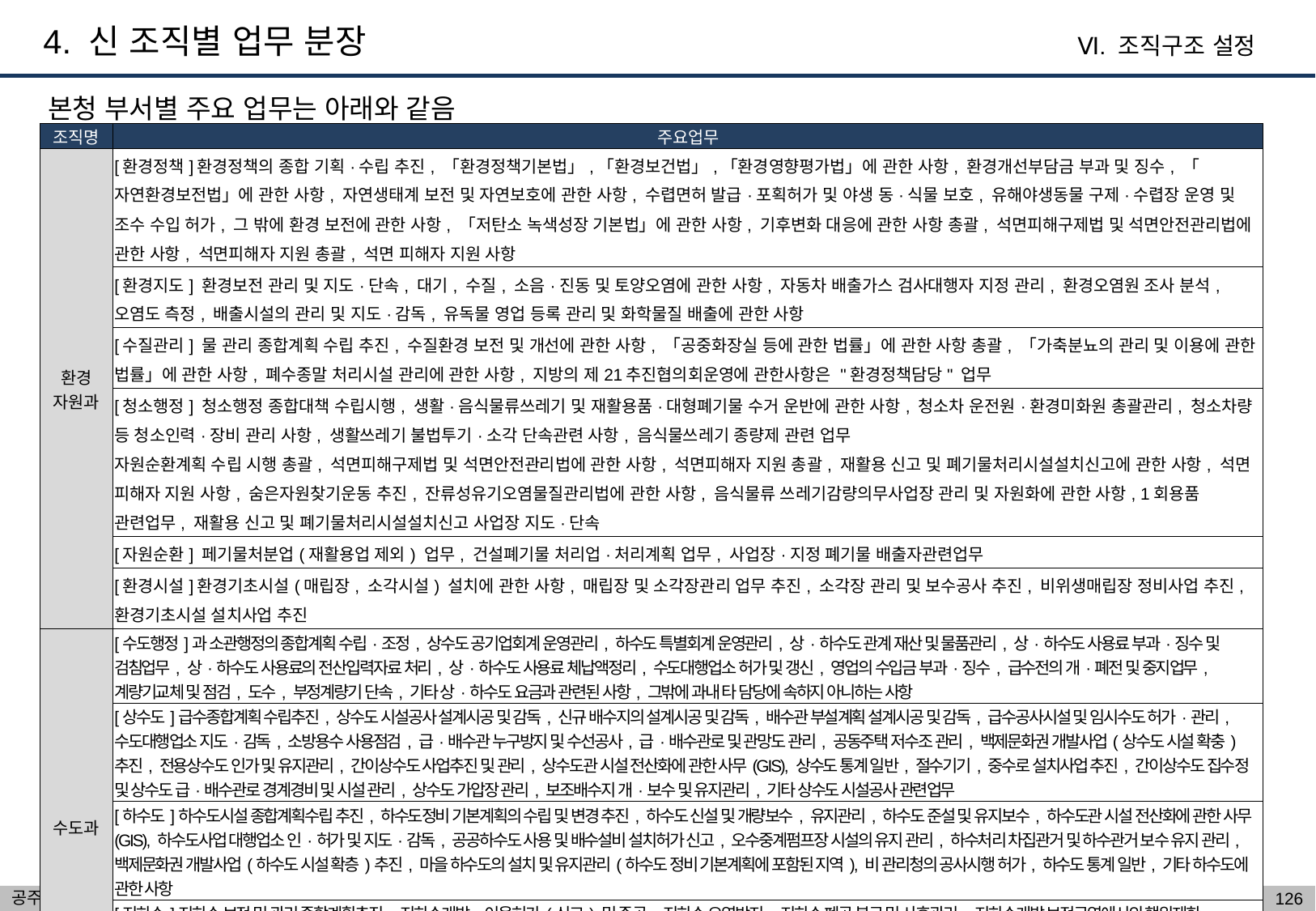

4. 신 조직별 업무 분장
Ⅵ. 조직구조 설정
본청 부서별 주요 업무는 아래와 같음
| 조직명 | 주요업무 |
| --- | --- |
| 환경 자원과 | [환경정책]환경정책의 종합 기획·수립 추진, 「환경정책기본법」,「환경보건법」,「환경영향평가법」에 관한 사항, 환경개선부담금 부과 및 징수, 「자연환경보전법」에 관한 사항, 자연생태계 보전 및 자연보호에 관한 사항, 수렵면허 발급·포획허가 및 야생 동·식물 보호, 유해야생동물 구제·수렵장 운영 및 조수 수입 허가, 그 밖에 환경 보전에 관한 사항, 「저탄소 녹색성장 기본법」에 관한 사항, 기후변화 대응에 관한 사항 총괄, 석면피해구제법 및 석면안전관리법에 관한 사항, 석면피해자 지원 총괄, 석면 피해자 지원 사항 |
|  | [환경지도] 환경보전 관리 및 지도·단속, 대기, 수질, 소음·진동 및 토양오염에 관한 사항, 자동차 배출가스 검사대행자 지정 관리, 환경오염원 조사 분석, 오염도 측정, 배출시설의 관리 및 지도·감독, 유독물 영업 등록 관리 및 화학물질 배출에 관한 사항 |
|  | [수질관리] 물 관리 종합계획 수립 추진, 수질환경 보전 및 개선에 관한 사항, 「공중화장실 등에 관한 법률」에 관한 사항 총괄, 「가축분뇨의 관리 및 이용에 관한 법률」에 관한 사항, 폐수종말 처리시설 관리에 관한 사항, 지방의 제21추진협의회운영에 관한사항은 "환경정책담당" 업무 |
|  | [청소행정] 청소행정 종합대책 수립시행, 생활·음식물류쓰레기 및 재활용품·대형폐기물 수거 운반에 관한 사항, 청소차 운전원·환경미화원 총괄관리, 청소차량 등 청소인력·장비 관리 사항, 생활쓰레기 불법투기·소각 단속관련 사항, 음식물쓰레기 종량제 관련 업무 자원순환계획 수립 시행 총괄, 석면피해구제법 및 석면안전관리법에 관한 사항, 석면피해자 지원 총괄, 재활용 신고 및 폐기물처리시설설치신고에 관한 사항, 석면 피해자 지원 사항, 숨은자원찾기운동 추진, 잔류성유기오염물질관리법에 관한 사항, 음식물류 쓰레기감량의무사업장 관리 및 자원화에 관한 사항, 1회용품 관련업무, 재활용 신고 및 폐기물처리시설설치신고 사업장 지도·단속 |
|  | [자원순환] 페기물처분업(재활용업 제외) 업무, 건설폐기물 처리업·처리계획 업무, 사업장·지정 폐기물 배출자관련업무 |
|  | [환경시설]환경기초시설(매립장, 소각시설) 설치에 관한 사항, 매립장 및 소각장관리 업무 추진, 소각장 관리 및 보수공사 추진, 비위생매립장 정비사업 추진, 환경기초시설 설치사업 추진 |
| 수도과 | [수도행정]과 소관행정의 종합계획 수립·조정, 상수도 공기업회계 운영관리, 하수도 특별회계 운영관리, 상·하수도 관계 재산 및 물품관리, 상·하수도 사용료 부과·징수 및 검침업무, 상·하수도 사용료의 전산입력자료 처리, 상·하수도 사용료 체납액정리, 수도대행업소 허가 및 갱신, 영업의 수입금 부과·징수, 급수전의 개·폐전 및 중지업무, 계량기교체 및 점검, 도수, 부정계량기 단속, 기타 상·하수도 요금과 관련된 사항, 그밖에 과내 타 담당에 속하지 아니하는 사항 |
|  | [상수도]급수종합계획 수립추진, 상수도 시설공사 설계시공 및 감독, 신규 배수지의 설계시공 및 감독, 배수관 부설계획 설계시공 및 감독, 급수공사시설 및 임시수도 허가·관리, 수도대행업소 지도·감독, 소방용수 사용점검, 급·배수관 누구방지 및 수선공사, 급·배수관로 및 관망도 관리, 공동주택 저수조 관리, 백제문화권 개발사업(상수도 시설 확충) 추진, 전용상수도 인가 및 유지관리, 간이상수도 사업추진 및 관리, 상수도관 시설 전산화에 관한 사무(GIS), 상수도 통계 일반, 절수기기, 중수로 설치사업 추진, 간이상수도 집수정 및 상수도 급·배수관로 경계경비 및 시설 관리, 상수도 가압장 관리, 보조배수지 개·보수 및 유지관리, 기타 상수도 시설공사 관련업무 |
|  | [하수도]하수도시설 종합계획수립 추진, 하수도정비 기본계획의 수립 및 변경 추진, 하수도 신설 및 개량보수, 유지관리, 하수도 준설 및 유지보수, 하수도관 시설 전산화에 관한 사무(GIS), 하수도사업 대행업소 인·허가 및 지도·감독, 공공하수도 사용 및 배수설비 설치허가 신고, 오수중계펌프장 시설의 유지 관리, 하수처리 차집관거 및 하수관거 보수 유지 관리, 백제문화권 개발사업(하수도 시설 확층)추진, 마을 하수도의 설치 및 유지관리(하수도 정비 기본계획에 포함된 지역), 비 관리청의 공사시행 허가, 하수도 통계 일반, 기타 하수도에 관한 사항 |
|  | [지하수]지하수 보전 및 관리 종합계획추진, 지하수개발·이용허가(신고) 및 준공, 지하수 오염방지, 지하수 폐공 복구 및 사후관리, 지하수개발 보전구역에서의 행위제한, 지하수관측망 지정 및 관리, 지하수관측정 수질검사, 지하수개발이용 시공업 등록, 지하수개발 관리 지도 점검 및 행정처분, 지하수이용 실태조사, 지하수영향 조사기관 관리, 먹는 물 공동시설(약수터)지정 및 관리, 먹는 물 수질검사, 먹는 샘물 관리, 먹는 물 유통 관리, 먹는 물 관련 영업허가 관리, 기타 지하수 및 먹는 물 관련업무 |
|  | [수도시설]정수의 생산 공급, 취·정수장, 배수지 경계경비 및 운영관리, 상수원보호구역 관리 및 수질오염 방지, 원수 정수 수질시험 및 분석, 정수약품관리 및 품질시험, 수질시험실 운영관리, 기타 수질관련 업무 |